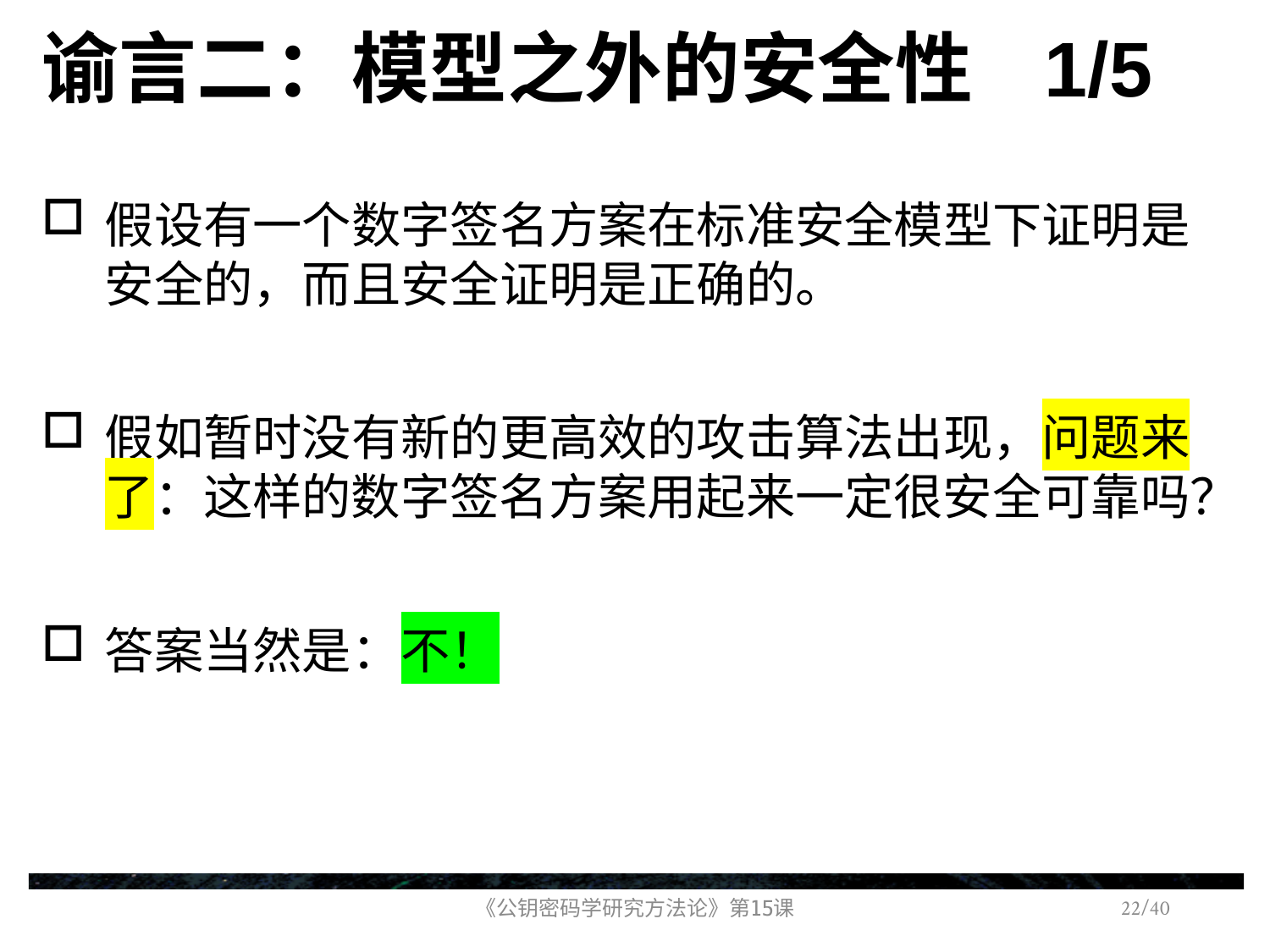

# 谕言二：模型之外的安全性   1/5
假设有一个数字签名方案在标准安全模型下证明是安全的，而且安全证明是正确的。

假如暂时没有新的更高效的攻击算法出现，问题来了：这样的数字签名方案用起来一定很安全可靠吗？

答案当然是：不！
《公钥密码学研究方法论》第15课
22/40